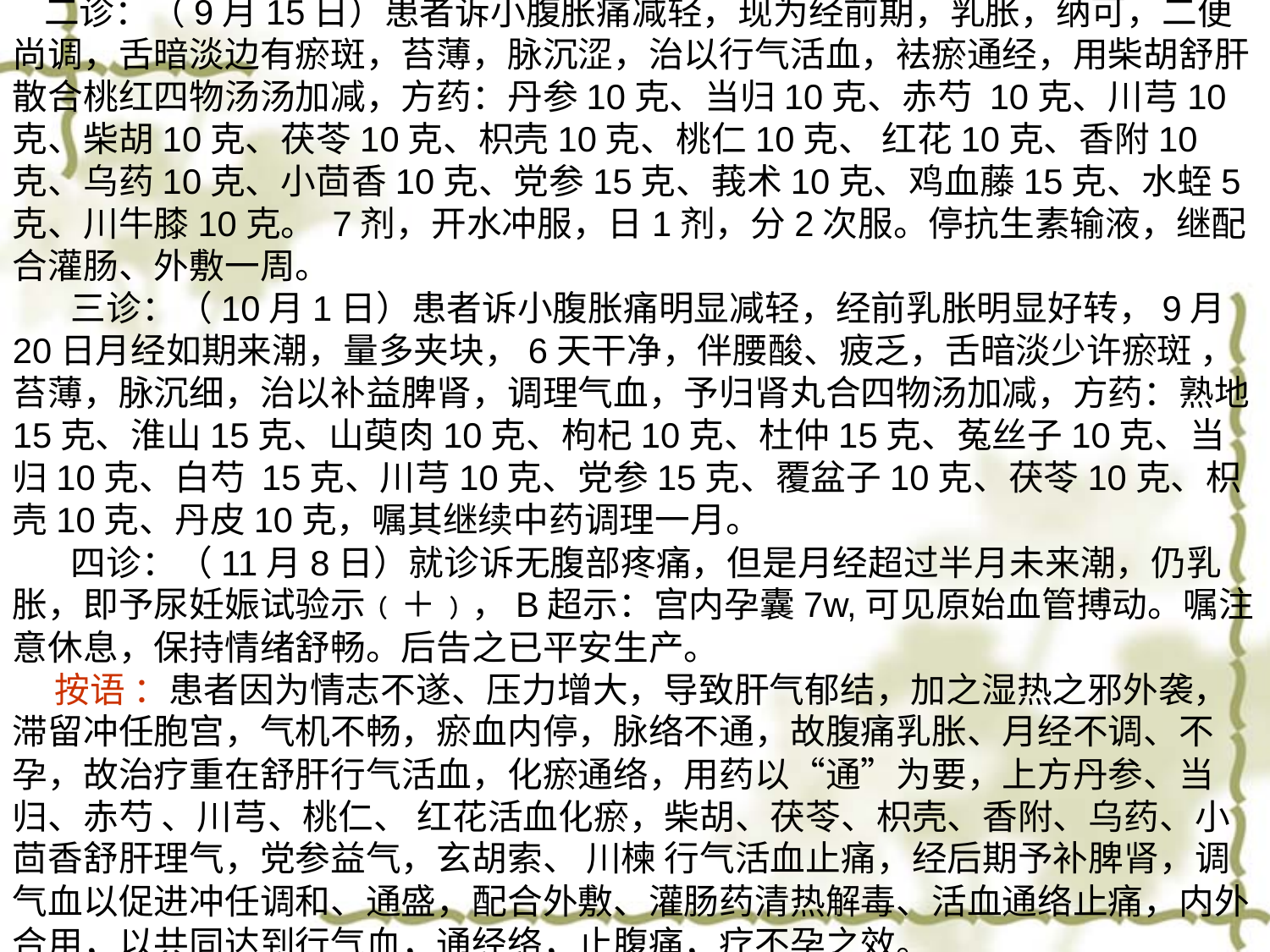

二诊：（9月15日）患者诉小腹胀痛减轻，现为经前期，乳胀，纳可，二便尚调，舌暗淡边有瘀斑，苔薄，脉沉涩，治以行气活血，袪瘀通经，用柴胡舒肝散合桃红四物汤汤加减，方药：丹参10克、当归10克、赤芍 10克、川芎10克、柴胡10克、茯苓10克、枳壳10克、桃仁10克、 红花10克、香附10克、乌药10克、小茴香10克、党参15克、莪术10克、鸡血藤15克、水蛭5克、川牛膝10克。 7剂，开水冲服，日1剂，分2次服。停抗生素输液，继配合灌肠、外敷一周。
 三诊：（10月1日）患者诉小腹胀痛明显减轻，经前乳胀明显好转，9月20日月经如期来潮，量多夹块，6天干净，伴腰酸、疲乏，舌暗淡少许瘀斑 ，苔薄，脉沉细，治以补益脾肾，调理气血，予归肾丸合四物汤加减，方药：熟地15克、淮山15克、山萸肉10克、枸杞10克、杜仲15克、菟丝子10克、当归10克、白芍 15克、川芎10克、党参15克、覆盆子10克、茯苓10克、枳壳10克、丹皮10克，嘱其继续中药调理一月。
 四诊：（11月8日）就诊诉无腹部疼痛，但是月经超过半月未来潮，仍乳胀，即予尿妊娠试验示﹙＋﹚，B超示：宫内孕囊7w,可见原始血管搏动。嘱注意休息，保持情绪舒畅。后告之已平安生产。
按语 ：患者因为情志不遂、压力增大，导致肝气郁结，加之湿热之邪外袭，滞留冲任胞宫，气机不畅，瘀血内停，脉络不通，故腹痛乳胀、月经不调、不孕，故治疗重在舒肝行气活血，化瘀通络，用药以“通”为要，上方丹参、当归、赤芍 、川芎、桃仁、 红花活血化瘀，柴胡、茯苓、枳壳、香附、乌药、小茴香舒肝理气，党参益气，玄胡索、 川楝 行气活血止痛，经后期予补脾肾，调气血以促进冲任调和、通盛，配合外敷、灌肠药清热解毒、活血通络止痛，内外合用，以共同达到行气血，通经络，止腹痛，疗不孕之效。